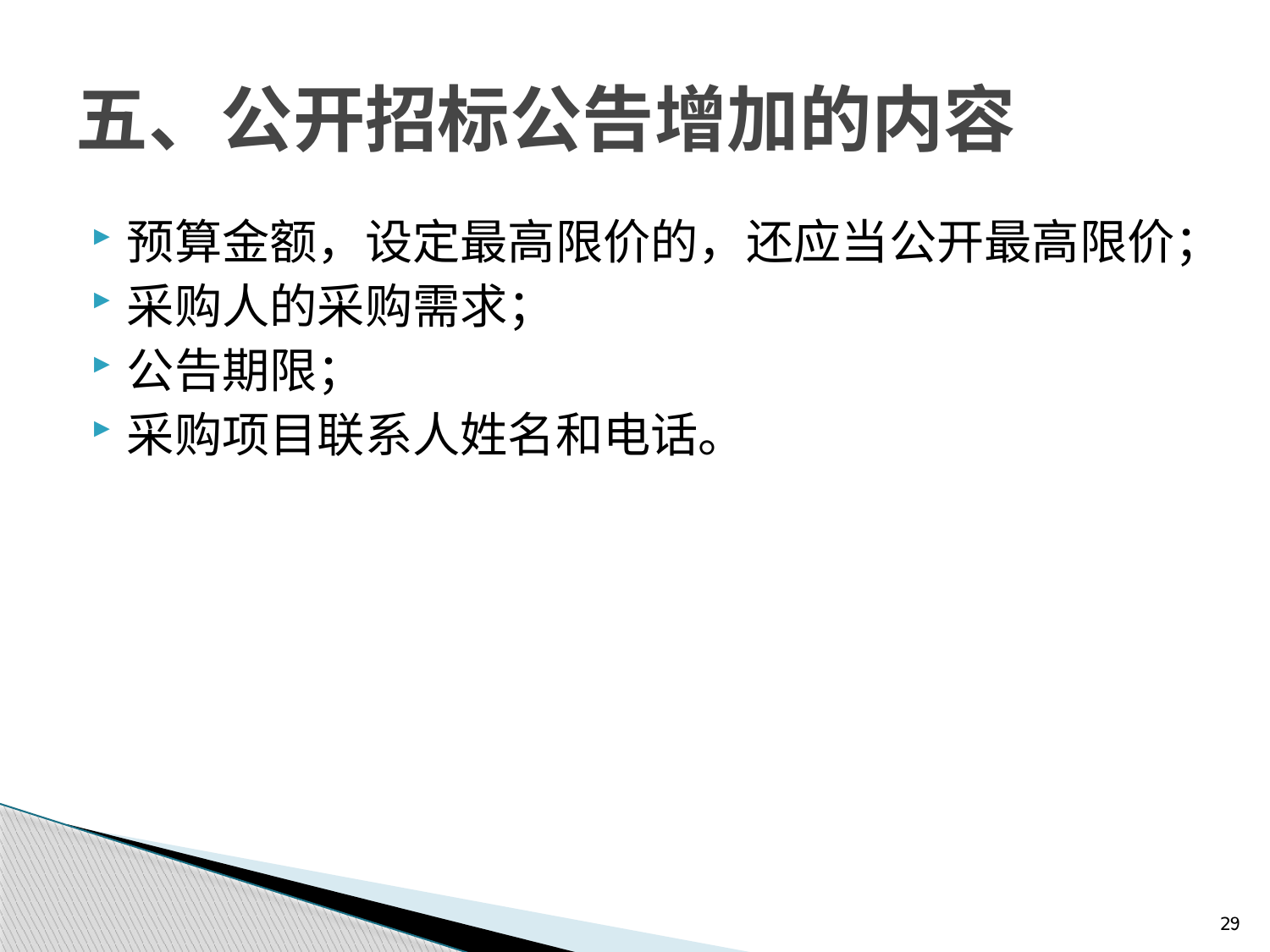

# 五、公开招标公告增加的内容
预算金额，设定最高限价的，还应当公开最高限价；
采购人的采购需求；
公告期限；
采购项目联系人姓名和电话。
29